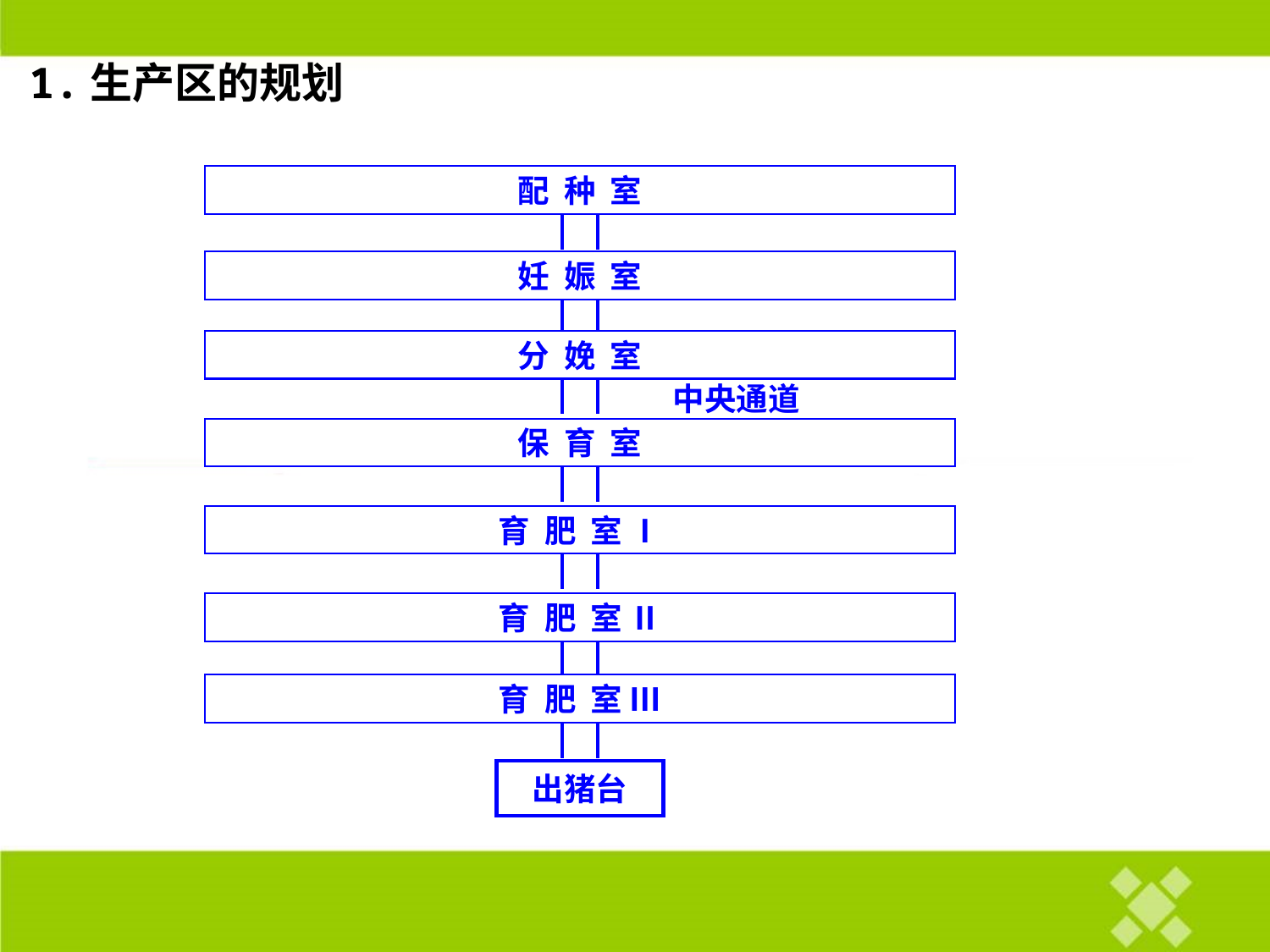

1.生产区的规划
配  种  室
妊  娠  室
分  娩  室
保  育  室
育  肥  室 Ⅰ
育  肥  室 Ⅱ
育  肥  室 Ⅲ
出猪台
中央通道